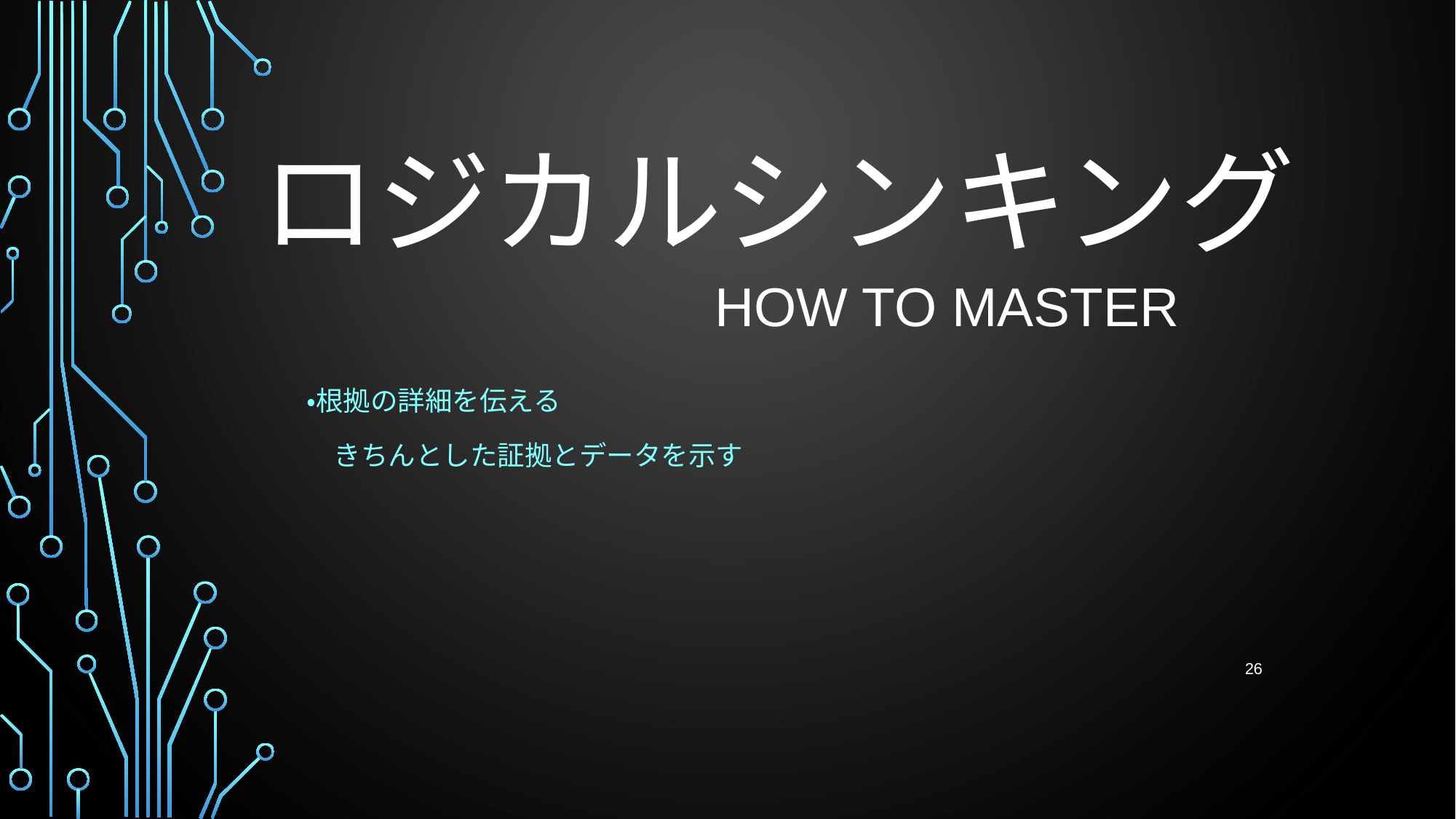

# ロジカルシンキング
HOW TO MASTER
・根拠の詳細を伝える
　きちんとした証拠とデータを示す
26